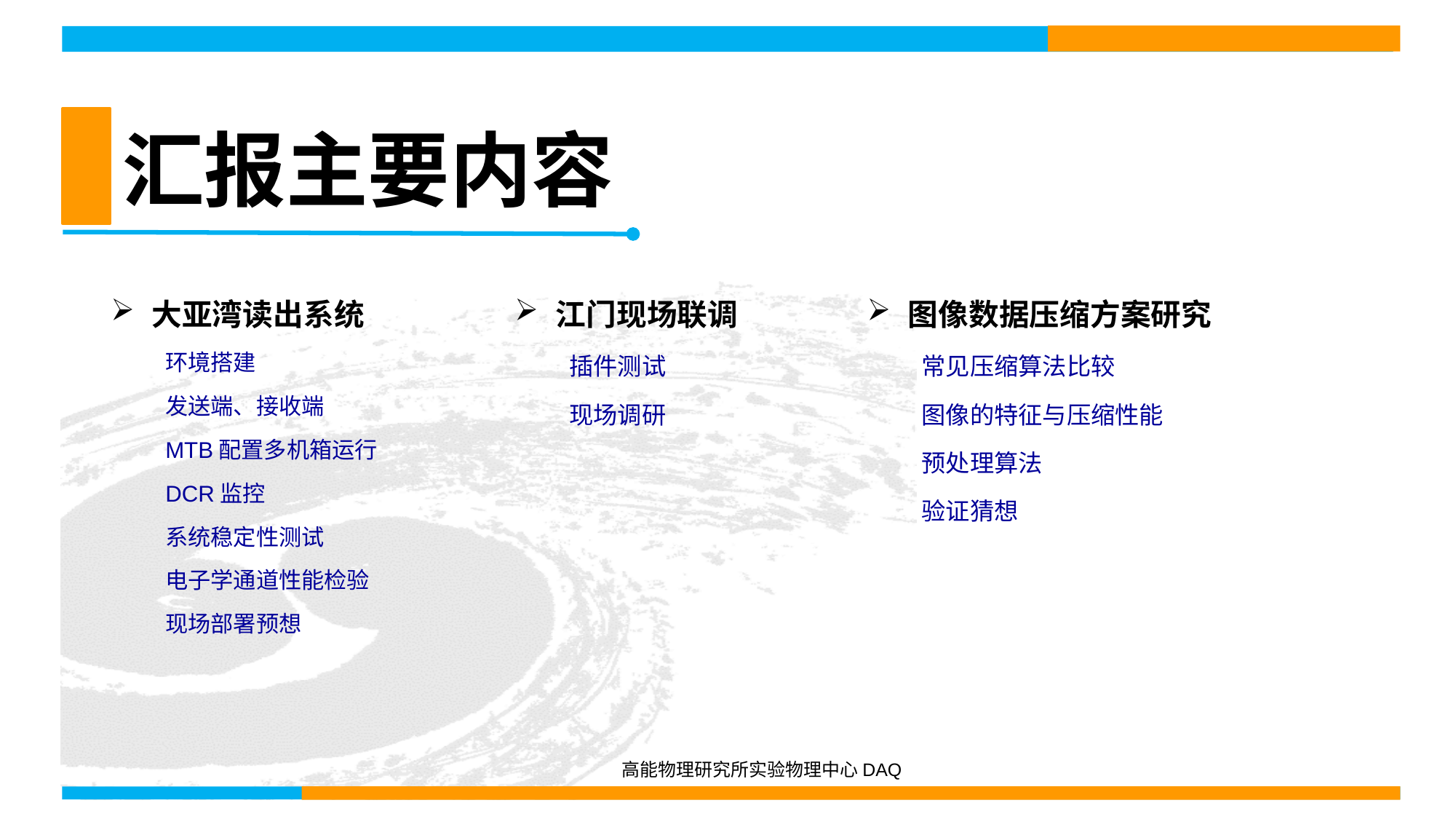

汇报主要内容
大亚湾读出系统
环境搭建
发送端、接收端
MTB配置多机箱运行
DCR监控
系统稳定性测试
电子学通道性能检验
现场部署预想

江门现场联调
插件测试
现场调研

图像数据压缩方案研究
常见压缩算法比较
图像的特征与压缩性能
预处理算法
验证猜想

高能物理研究所实验物理中心DAQ